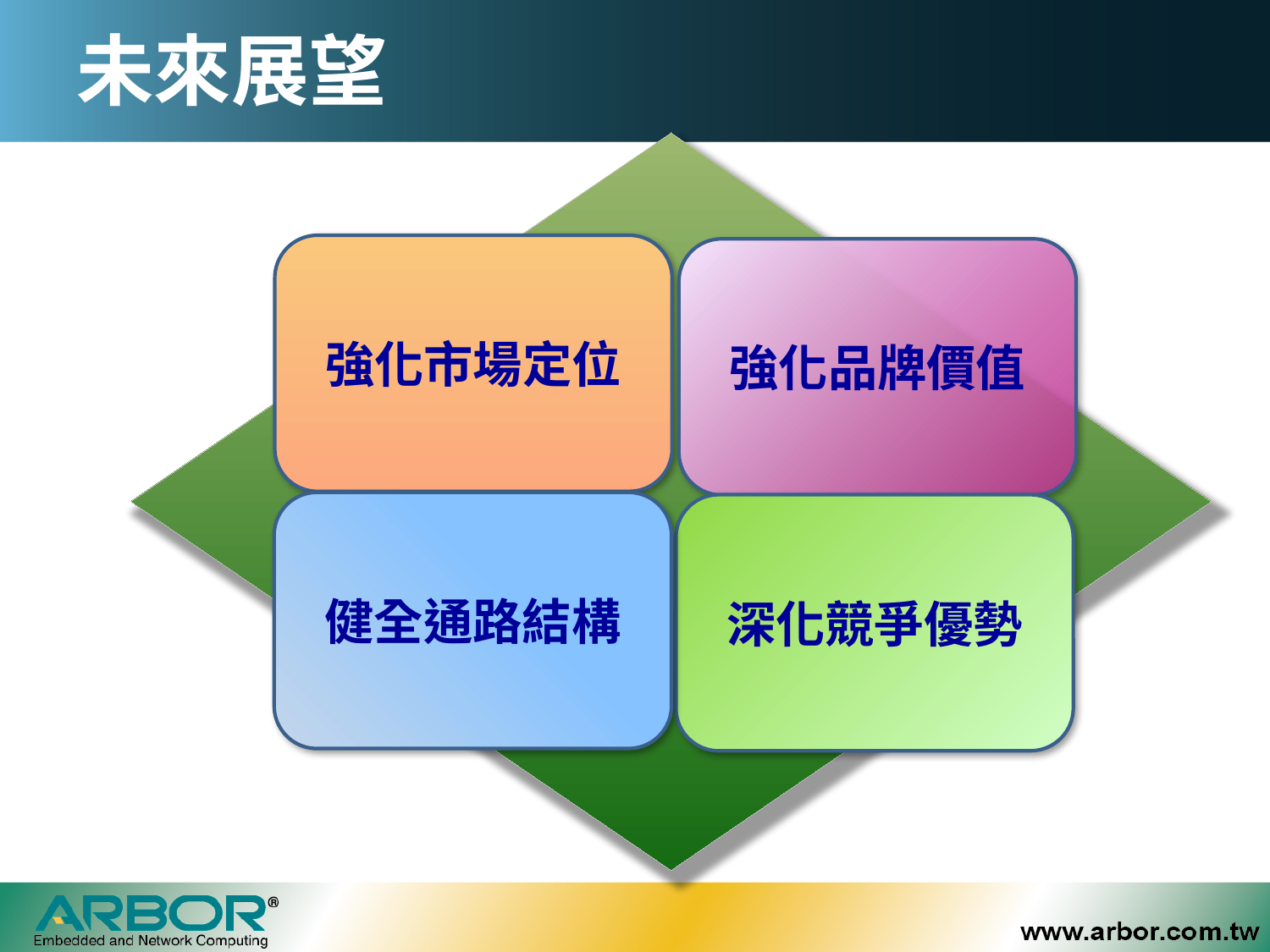

# 未來展望

強化市場定位
強化品牌價值
健全通路結構
深化競爭優勢
29